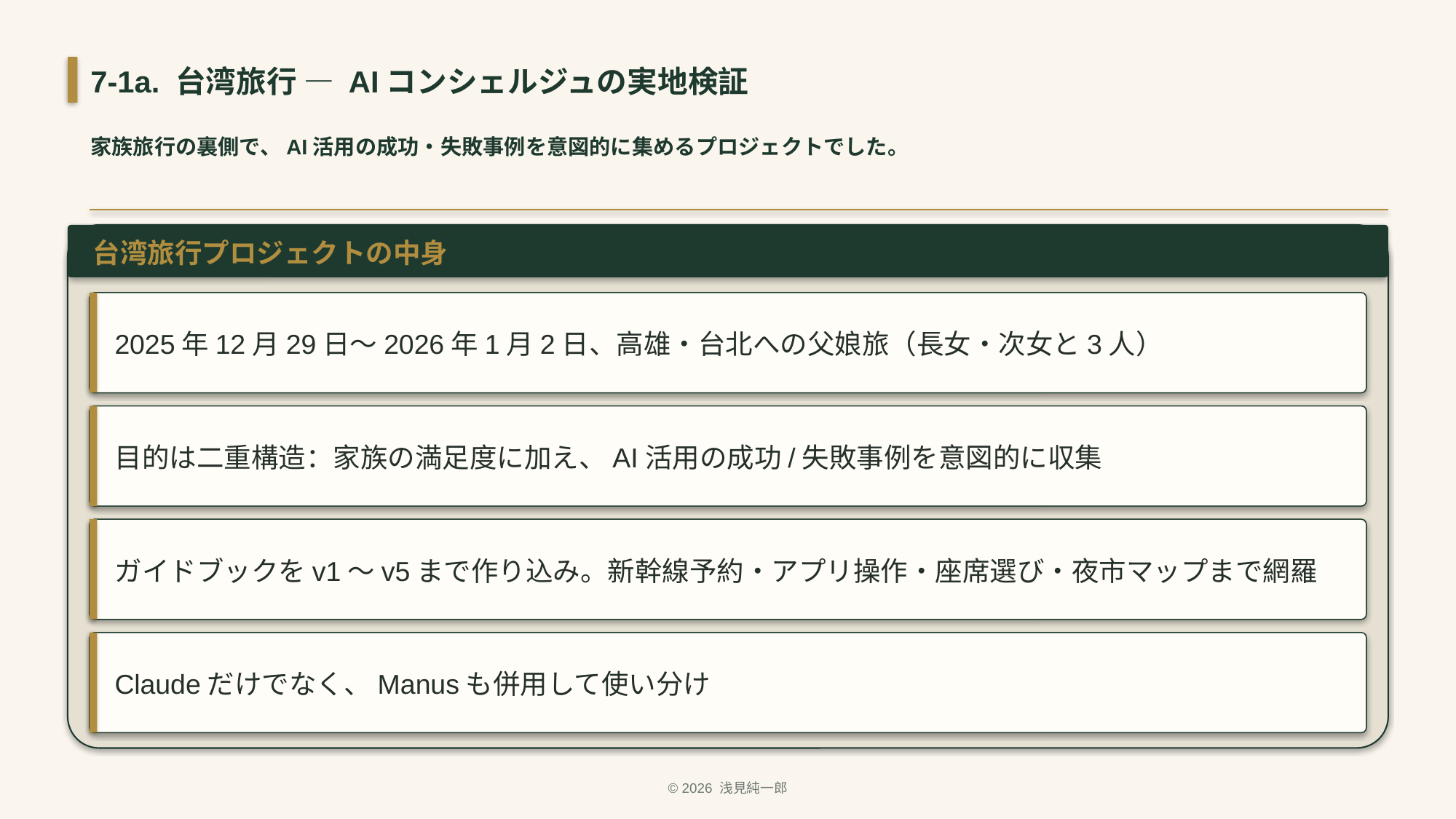

7-1a. 台湾旅行 — AIコンシェルジュの実地検証

家族旅行の裏側で、AI活用の成功・失敗事例を意図的に集めるプロジェクトでした。

台湾旅行プロジェクトの中身

2025年12月29日〜2026年1月2日、高雄・台北への父娘旅（長女・次女と3人）

目的は二重構造：家族の満足度に加え、AI活用の成功/失敗事例を意図的に収集

ガイドブックをv1〜v5まで作り込み。新幹線予約・アプリ操作・座席選び・夜市マップまで網羅

Claudeだけでなく、Manusも併用して使い分け
© 2026 浅見純一郎